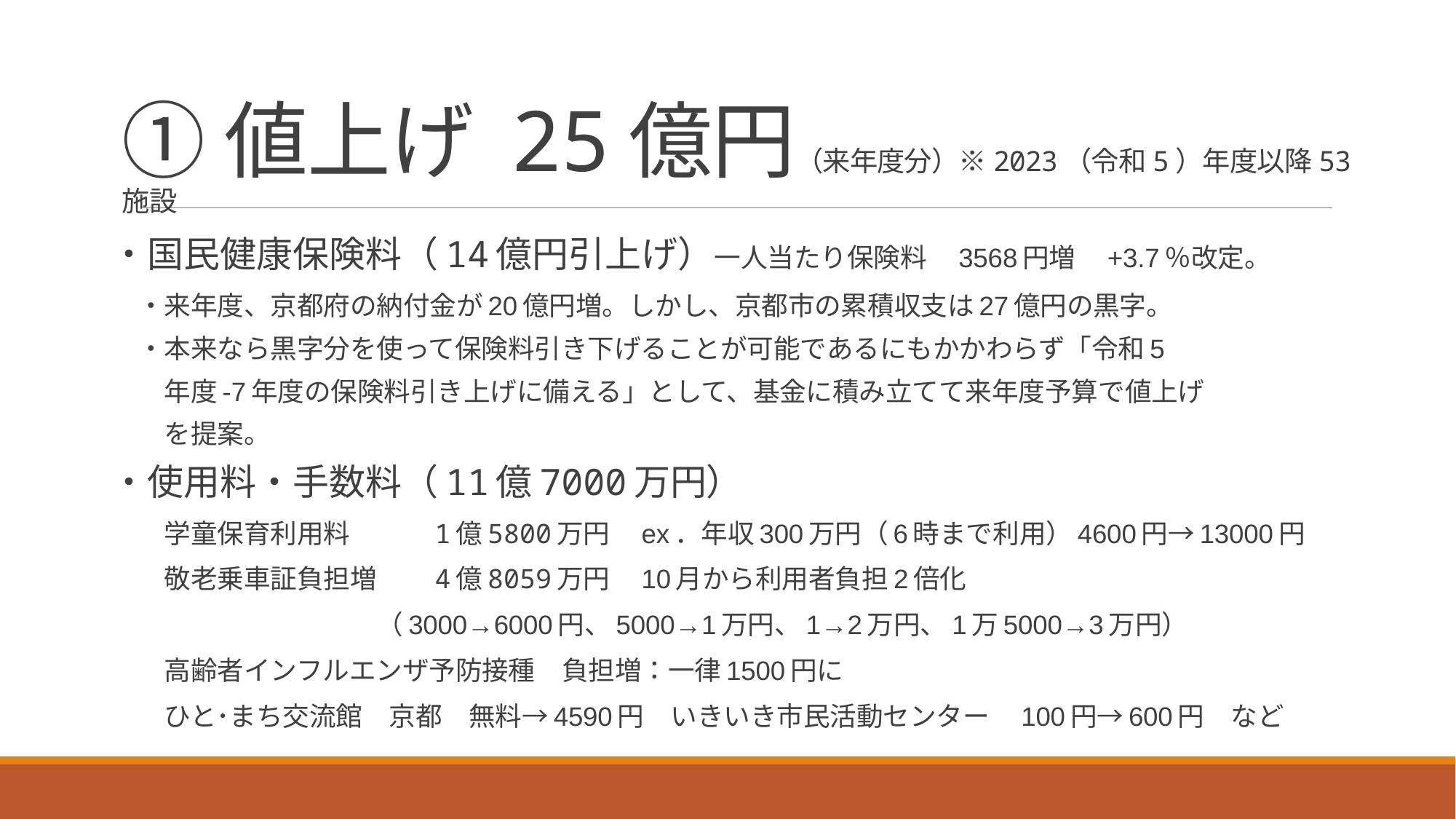

# ①値上げ　25億円（来年度分）※2023（令和5）年度以降53施設
・国民健康保険料（14億円引上げ）一人当たり保険料　3568円増　+3.7％改定。
　・来年度、京都府の納付金が20億円増。しかし、京都市の累積収支は27億円の黒字。
　・本来なら黒字分を使って保険料引き下げることが可能であるにもかかわらず「令和5
　　年度-7年度の保険料引き上げに備える」として、基金に積み立てて来年度予算で値上げ
　　を提案。
・使用料・手数料（11億7000万円）
　　学童保育利用料　　　1億5800万円　ex．年収300万円（6時まで利用）4600円→13000円
　　敬老乗車証負担増　　4億8059万円　10月から利用者負担2倍化
　　　　　　　　　　（3000→6000円、5000→1万円、1→2万円、1万5000→3万円）
　　高齢者インフルエンザ予防接種　負担増：一律1500円に
　　ひと･まち交流館　京都　無料→4590円　いきいき市民活動センター　100円→600円　など